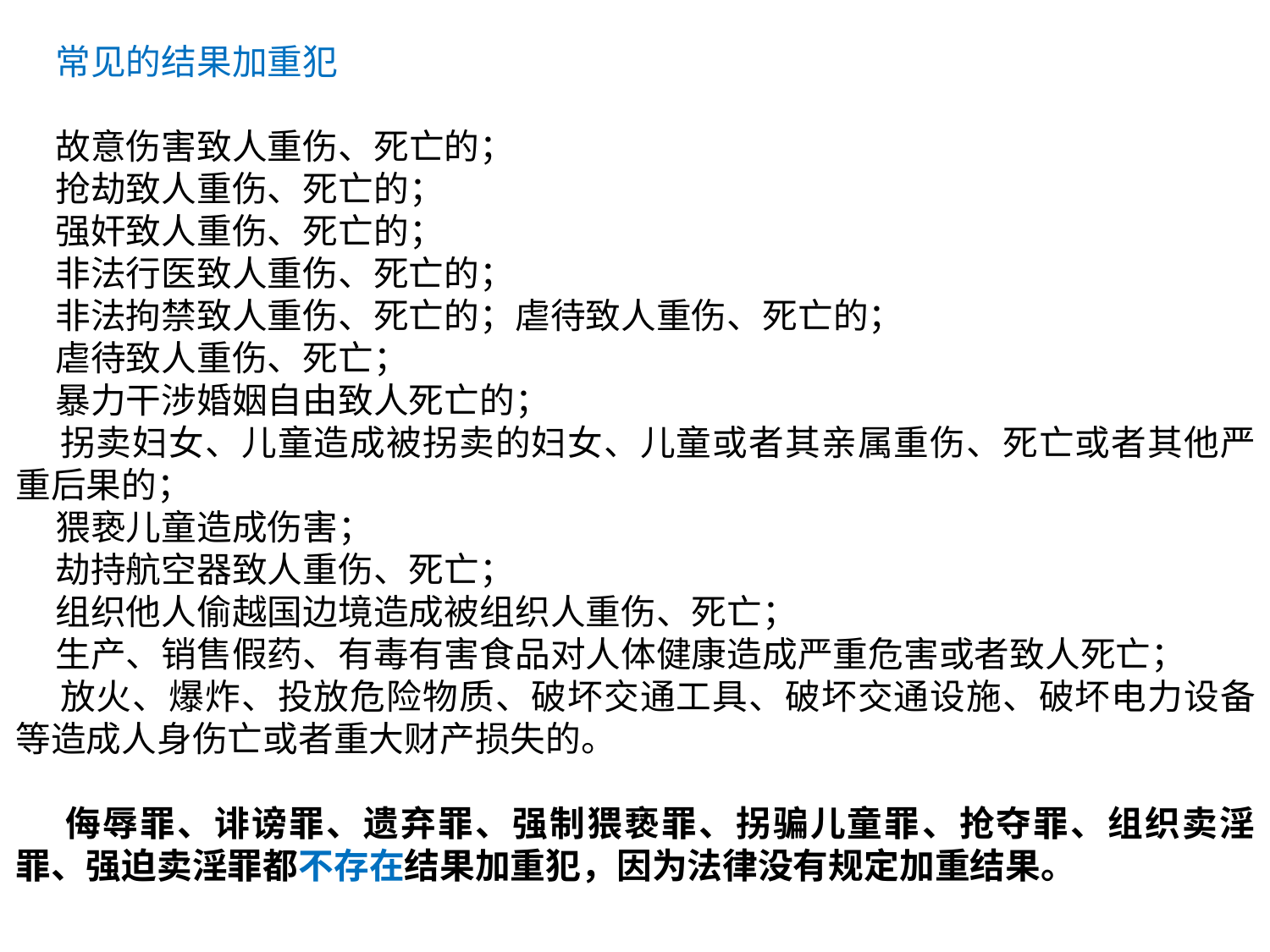

常见的结果加重犯

    故意伤害致人重伤、死亡的；
    抢劫致人重伤、死亡的；
    强奸致人重伤、死亡的；
    非法行医致人重伤、死亡的；
    非法拘禁致人重伤、死亡的；虐待致人重伤、死亡的；
    虐待致人重伤、死亡；
    暴力干涉婚姻自由致人死亡的；
    拐卖妇女、儿童造成被拐卖的妇女、儿童或者其亲属重伤、死亡或者其他严重后果的；
    猥亵儿童造成伤害；
    劫持航空器致人重伤、死亡；
    组织他人偷越国边境造成被组织人重伤、死亡；
    生产、销售假药、有毒有害食品对人体健康造成严重危害或者致人死亡；
    放火、爆炸、投放危险物质、破坏交通工具、破坏交通设施、破坏电力设备等造成人身伤亡或者重大财产损失的。

    侮辱罪、诽谤罪、遗弃罪、强制猥亵罪、拐骗儿童罪、抢夺罪、组织卖淫罪、强迫卖淫罪都不存在结果加重犯，因为法律没有规定加重结果。